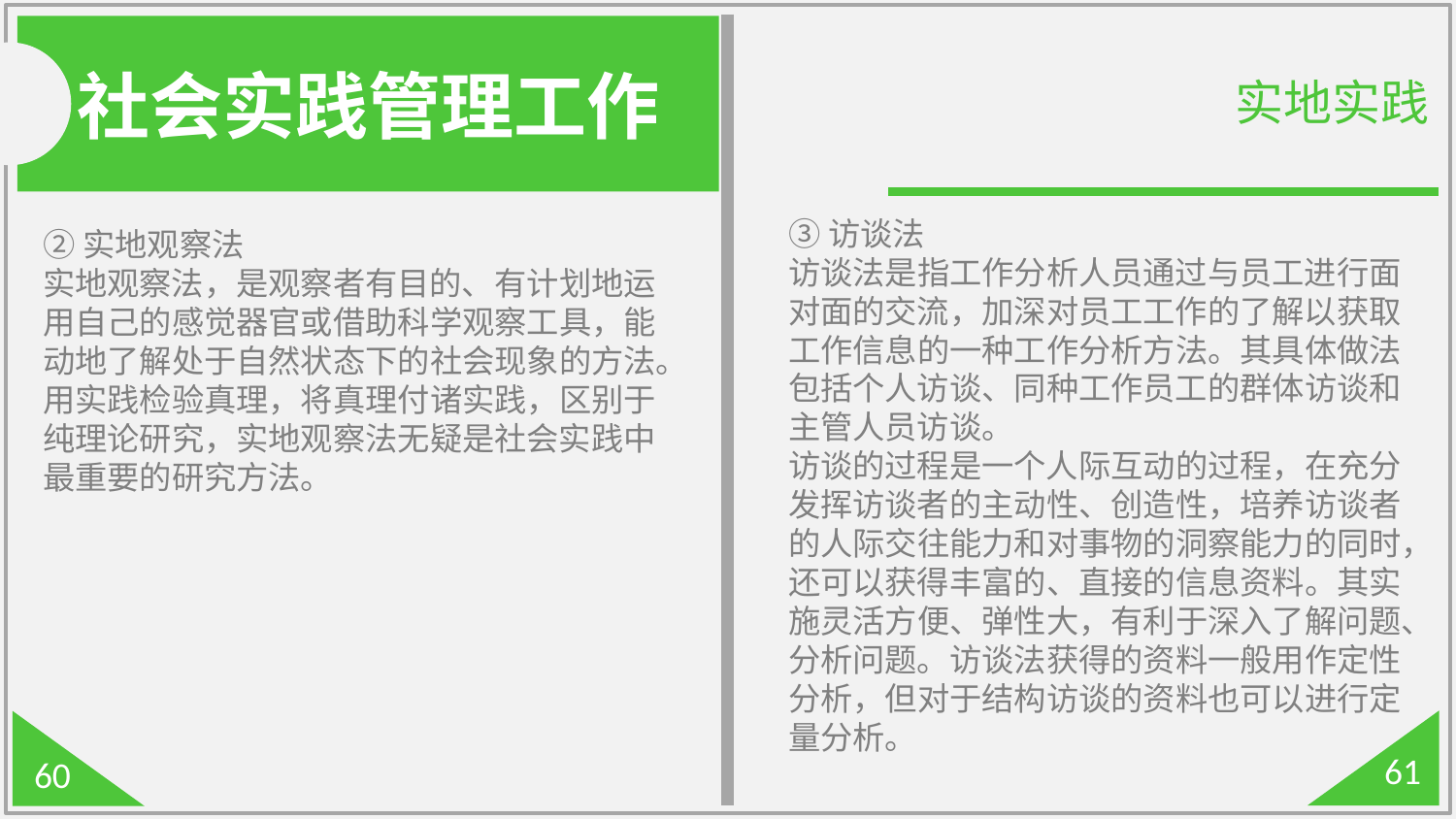

社会实践管理工作

实地实践

③访谈法
访谈法是指工作分析人员通过与员工进行面对面的交流，加深对员工工作的了解以获取工作信息的一种工作分析方法。其具体做法包括个人访谈、同种工作员工的群体访谈和主管人员访谈。
访谈的过程是一个人际互动的过程，在充分发挥访谈者的主动性、创造性，培养访谈者的人际交往能力和对事物的洞察能力的同时，还可以获得丰富的、直接的信息资料。其实施灵活方便、弹性大，有利于深入了解问题、分析问题。访谈法获得的资料一般用作定性分析，但对于结构访谈的资料也可以进行定量分析。

②实地观察法
实地观察法，是观察者有目的、有计划地运用自己的感觉器官或借助科学观察工具，能动地了解处于自然状态下的社会现象的方法。
用实践检验真理，将真理付诸实践，区别于纯理论研究，实地观察法无疑是社会实践中最重要的研究方法。

61
60